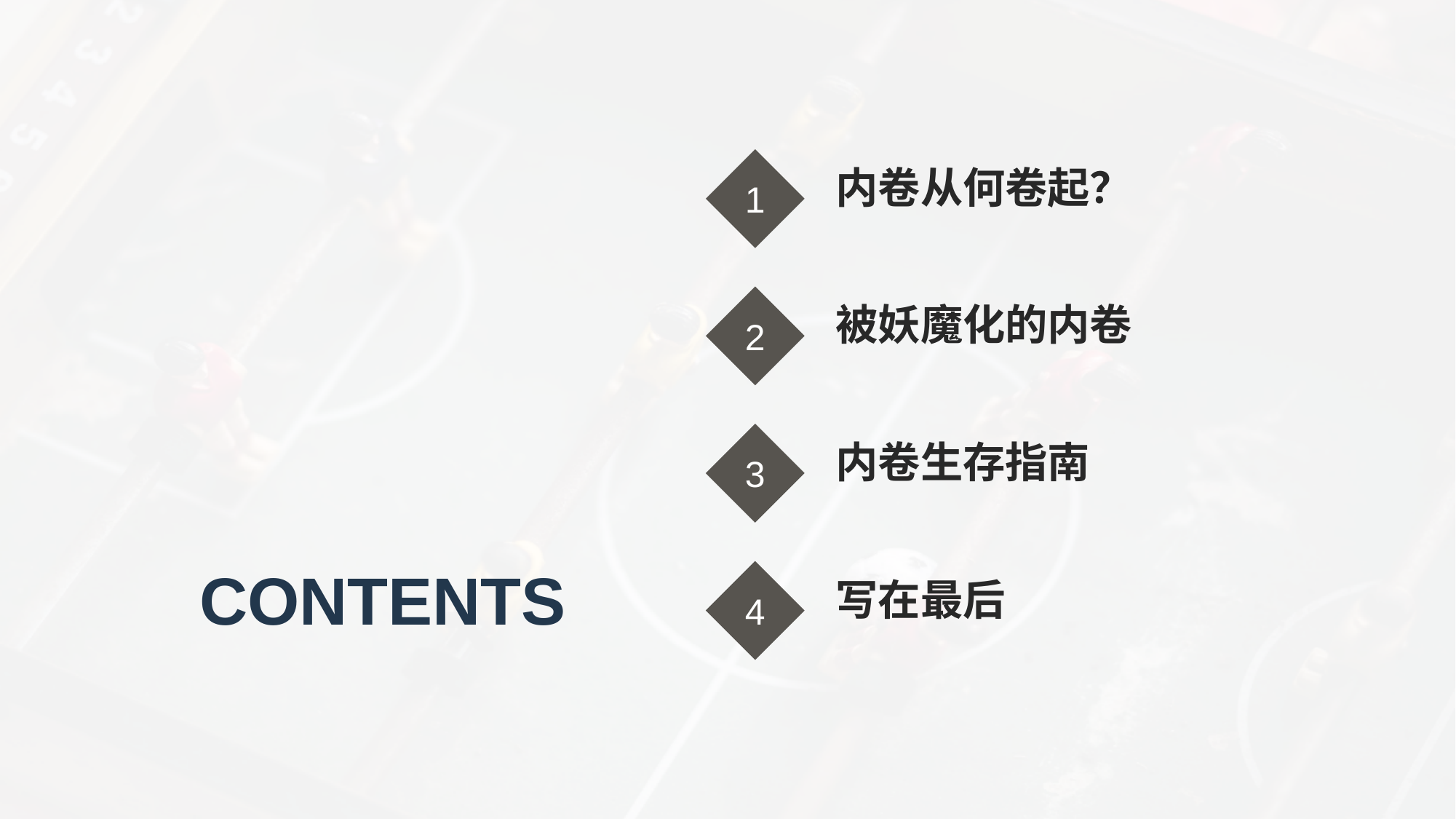

1
内卷从何卷起？
2
被妖魔化的内卷
3
内卷生存指南
CONTENTS
4
写在最后